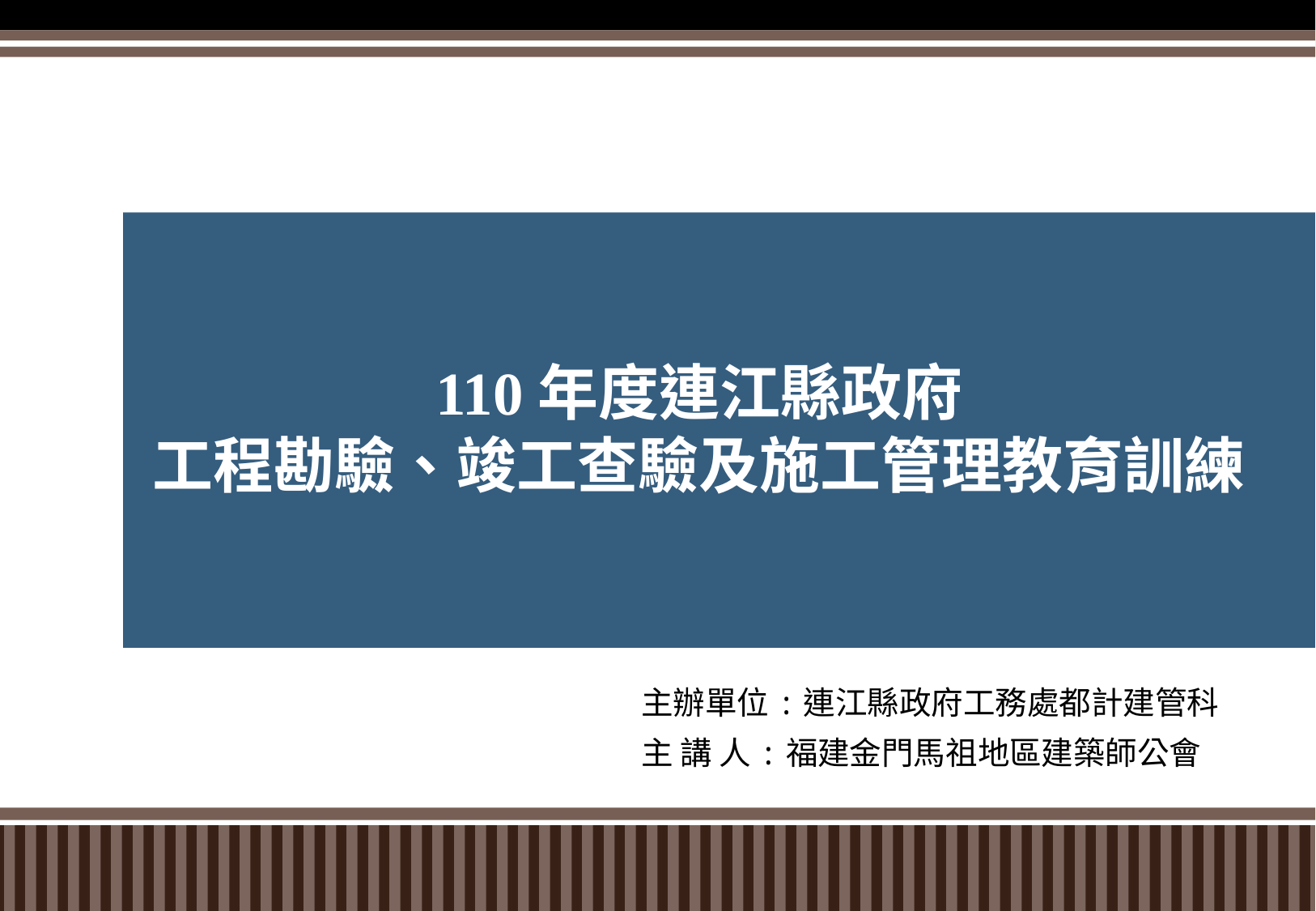

# 110年度連江縣政府 工程勘驗、竣工查驗及施工管理教育訓練
主辦單位:連江縣政府工務處都計建管科
主 講 人:福建金門馬祖地區建築師公會